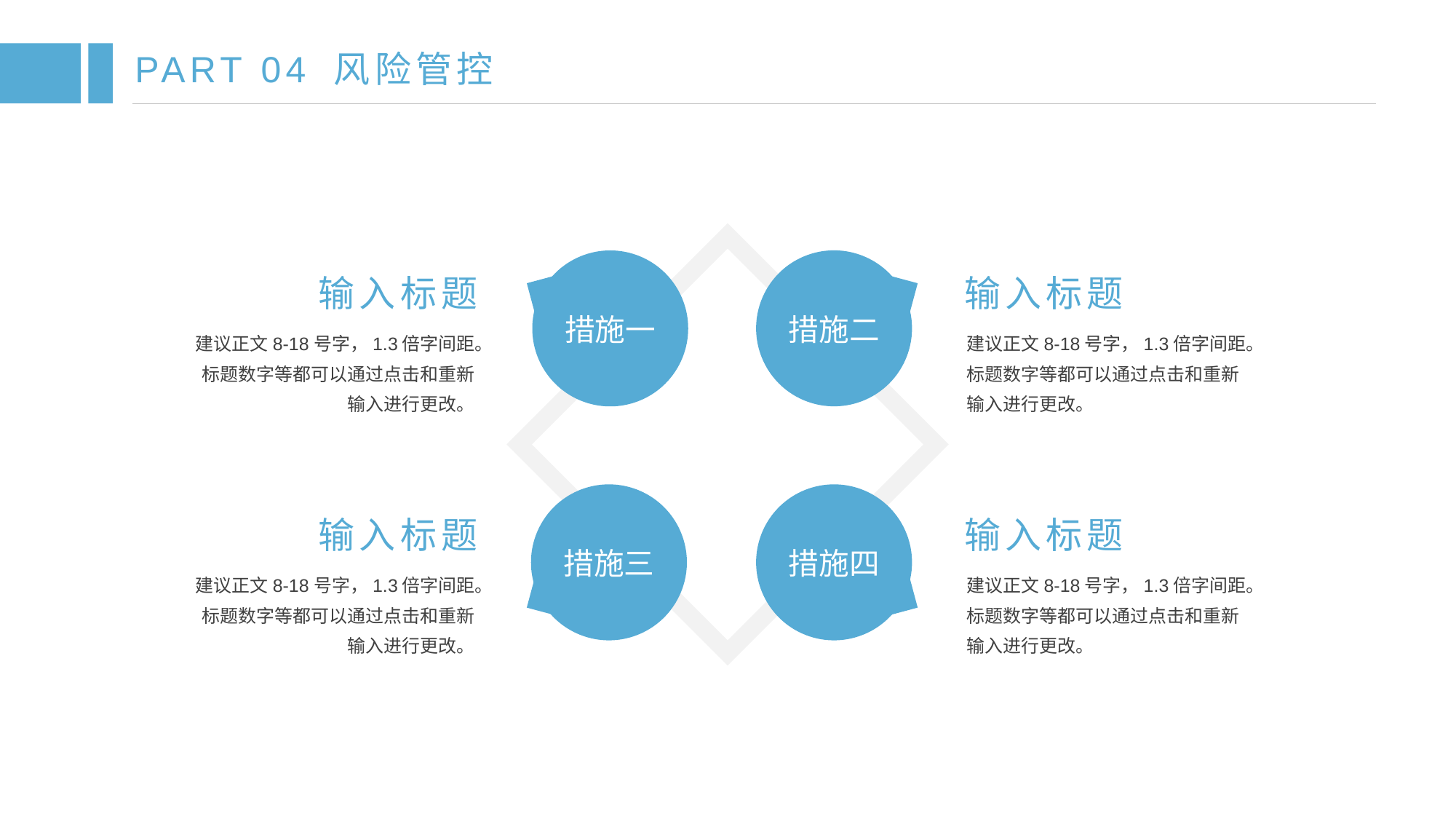

PART 04 风险管控

输入标题
输入标题
措施一
措施二
建议正文8-18号字，1.3倍字间距。标题数字等都可以通过点击和重新输入进行更改。
建议正文8-18号字，1.3倍字间距。标题数字等都可以通过点击和重新输入进行更改。

输入标题
输入标题
措施三
措施四
建议正文8-18号字，1.3倍字间距。标题数字等都可以通过点击和重新输入进行更改。
建议正文8-18号字，1.3倍字间距。标题数字等都可以通过点击和重新输入进行更改。